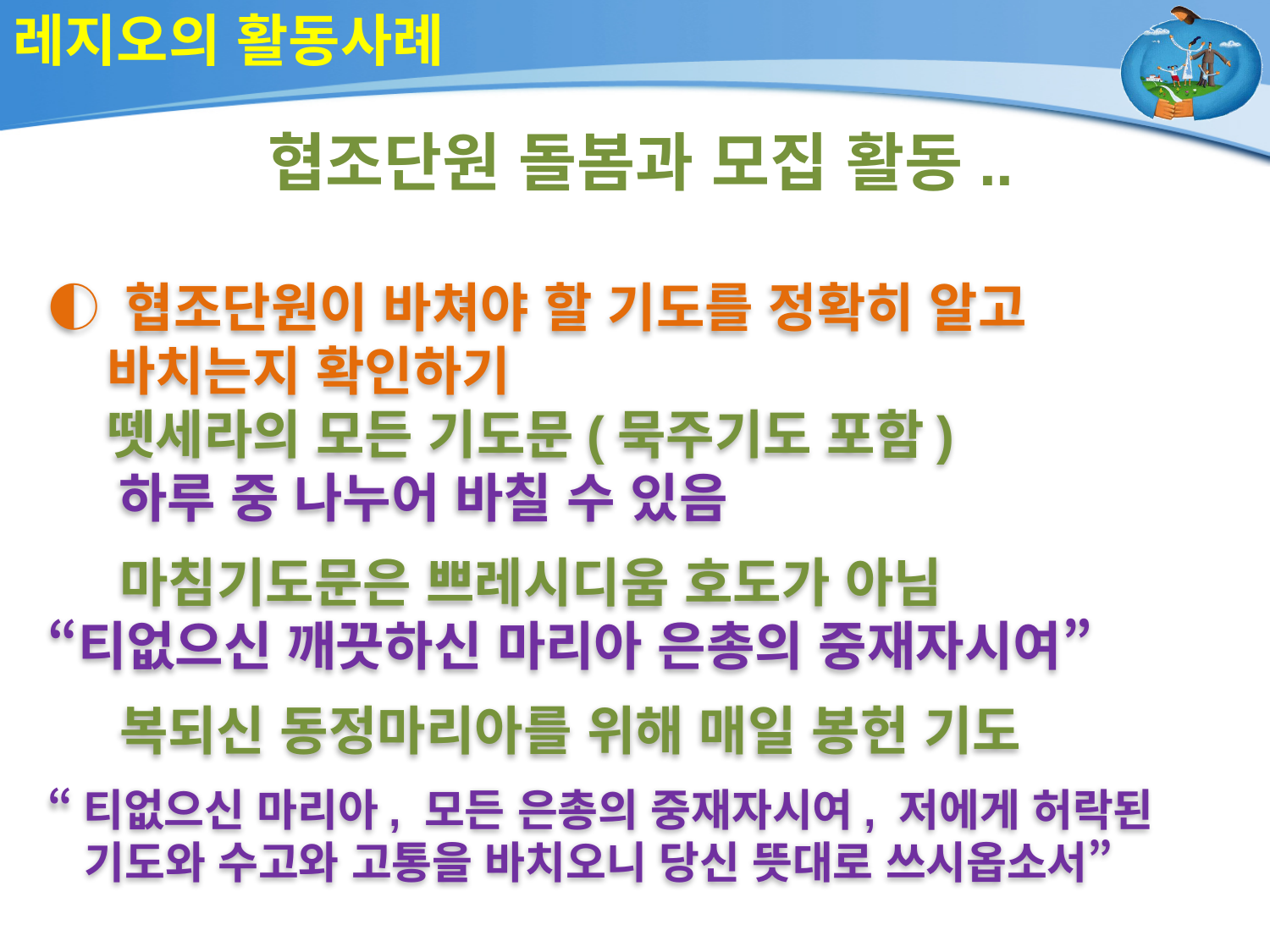

# 레지오의 활동사례
협조단원 돌봄과 모집 활동..
◐ 협조단원이 바쳐야 할 기도를 정확히 알고
    바치는지 확인하기
    뗏세라의 모든 기도문(묵주기도 포함)
    하루 중 나누어 바칠 수 있음
    마침기도문은 쁘레시디움 호도가 아님
“티없으신 깨끗하신 마리아 은총의 중재자시여”
    복되신 동정마리아를 위해 매일 봉헌 기도
“티없으신 마리아, 모든 은총의 중재자시여, 저에게 허락된
   기도와 수고와 고통을 바치오니 당신 뜻대로 쓰시옵소서”